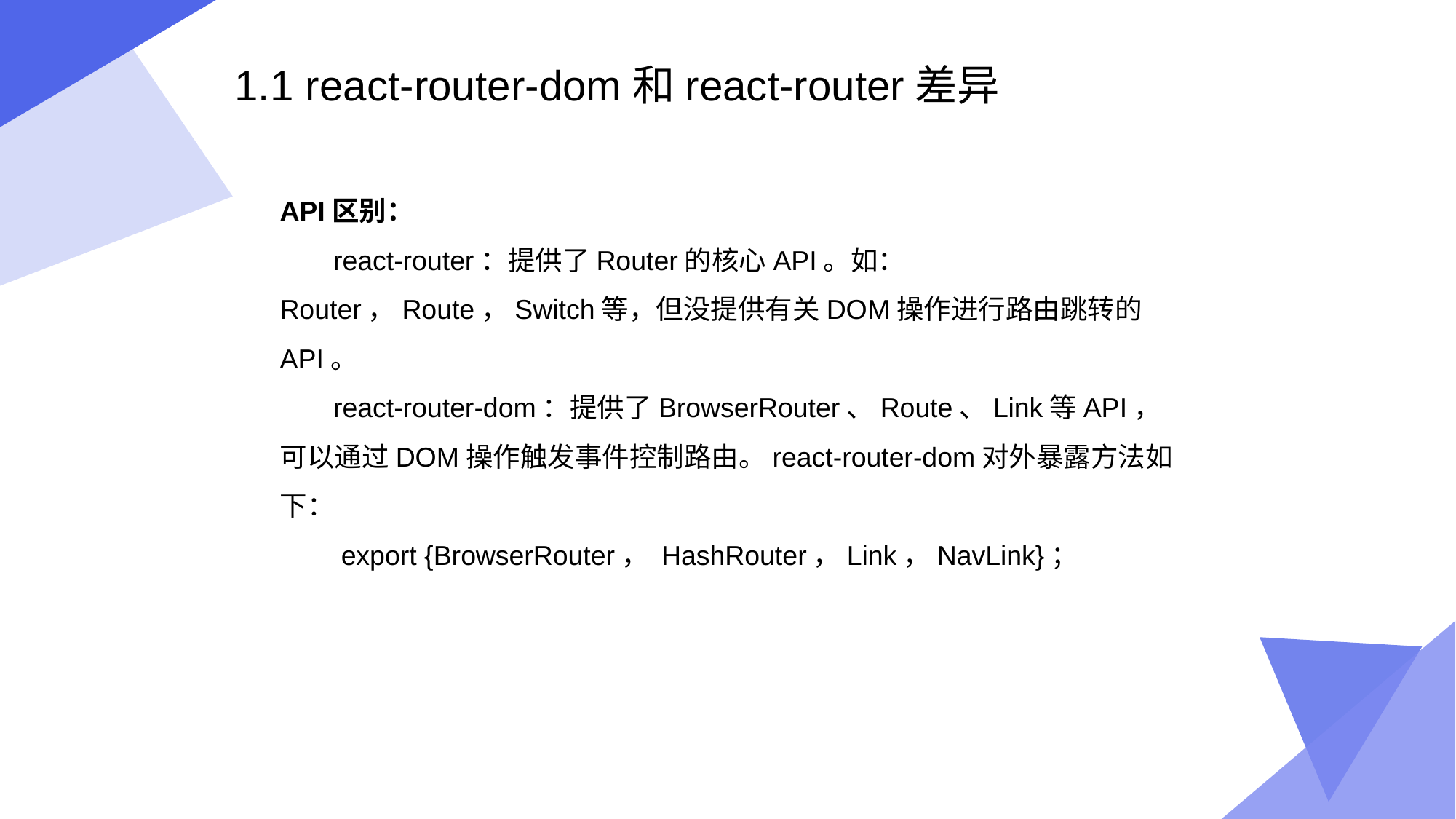

1.1 react-router-dom和react-router差异
API区别：
       react-router：提供了Router的核心API。如：Router，Route，Switch等，但没提供有关DOM操作进行路由跳转的API。
       react-router-dom：提供了BrowserRouter、Route、Link等API，可以通过DOM操作触发事件控制路由。react-router-dom对外暴露方法如下：
        export {BrowserRouter， HashRouter，Link，NavLink}；